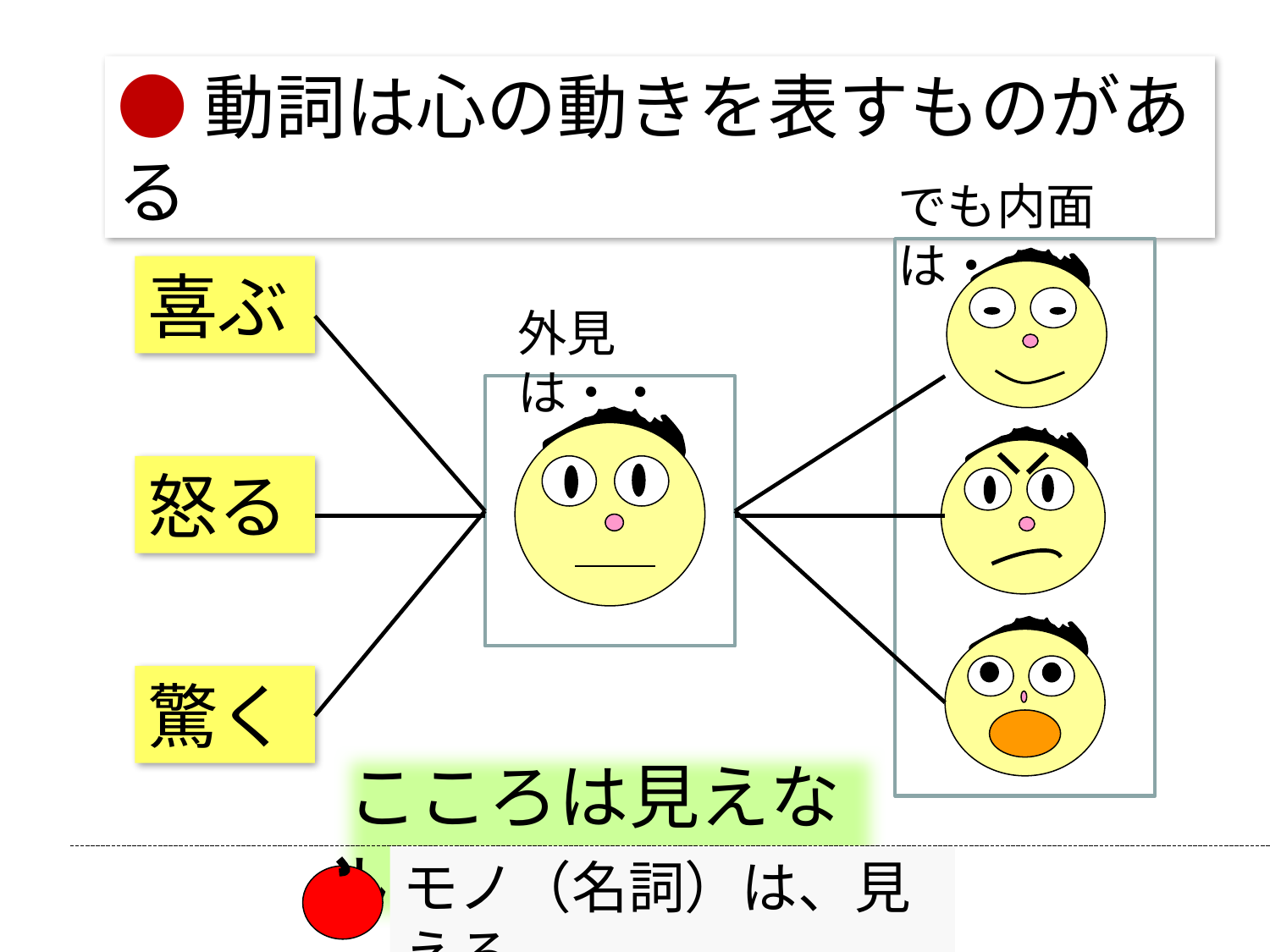

●動詞は心の動きを表すものがある
でも内面は・・

喜ぶ
外見は・・

怒る

驚く
こころは見えない
モノ（名詞）は、見える